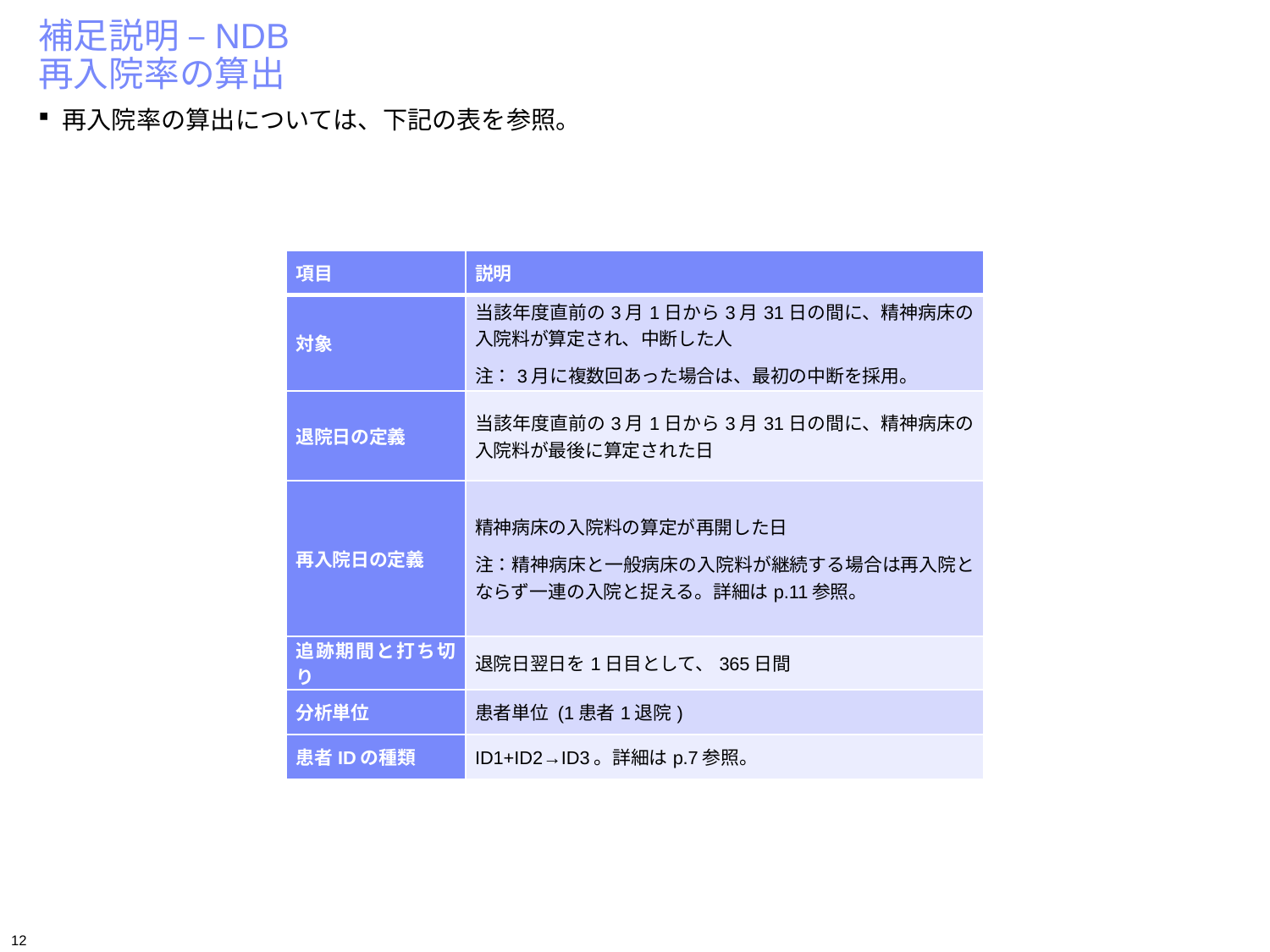

# 補足説明 –NDB 再入院率の算出
再入院率の算出については、下記の表を参照。

| 項目 | 説明 |
| --- | --- |
| 対象 | 当該年度直前の3月1日から3月31日の間に、精神病床の入院料が算定され、中断した人 注：3月に複数回あった場合は、最初の中断を採用。 |
| 退院日の定義 | 当該年度直前の3月1日から3月31日の間に、精神病床の入院料が最後に算定された日 |
| 再入院日の定義 | 精神病床の入院料の算定が再開した日 注：精神病床と一般病床の入院料が継続する場合は再入院とならず一連の入院と捉える。詳細はp.11参照。 |
| 追跡期間と打ち切り | 退院日翌日を1日目として、365日間 |
| 分析単位 | 患者単位 (1患者1退院) |
| 患者IDの種類 | ID1+ID2→ID3。詳細はp.7参照。 |
12